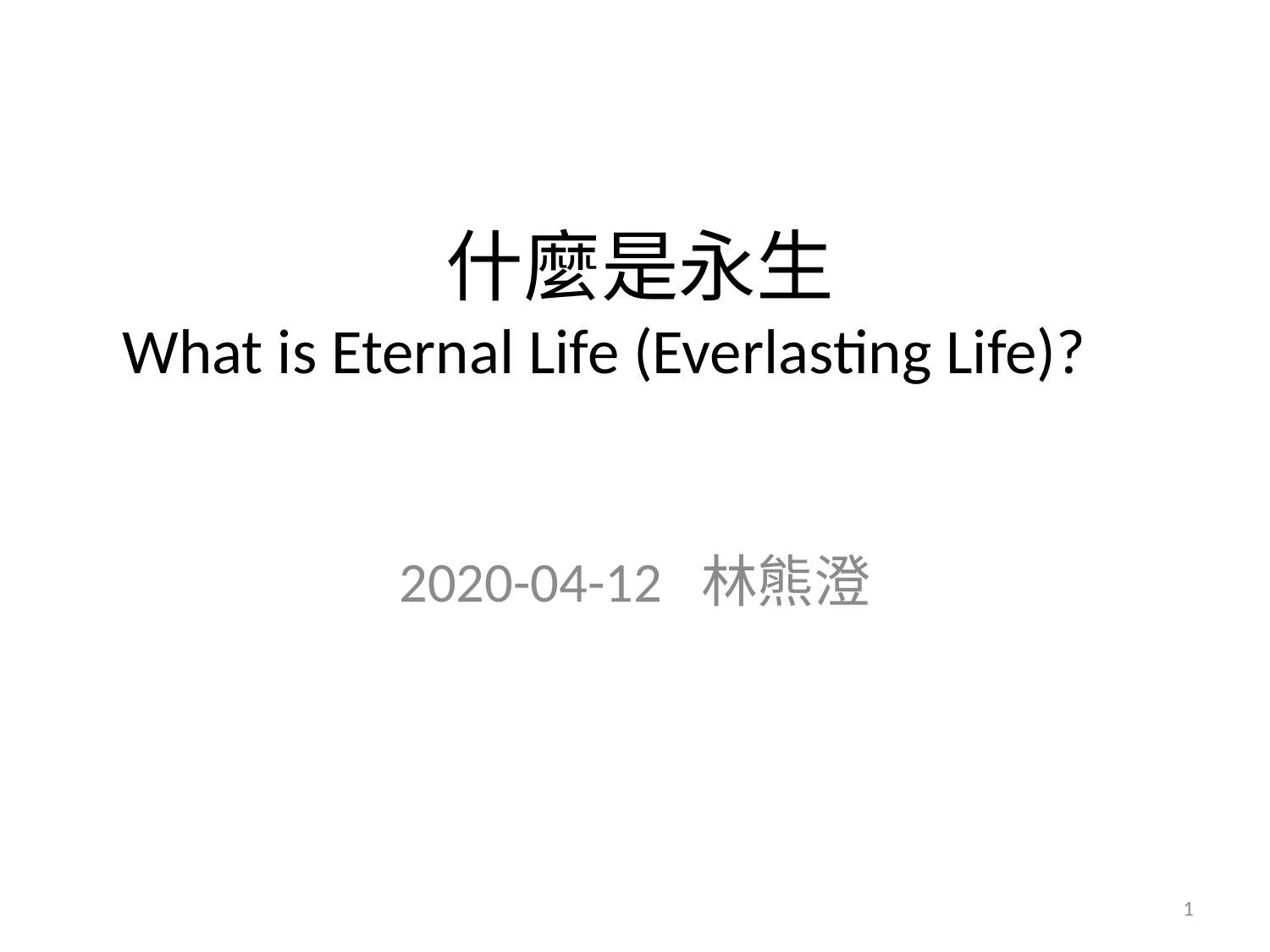

# 什麼是永生 What is Eternal Life (Everlasting Life)?
2020-04-12  林熊澄
1